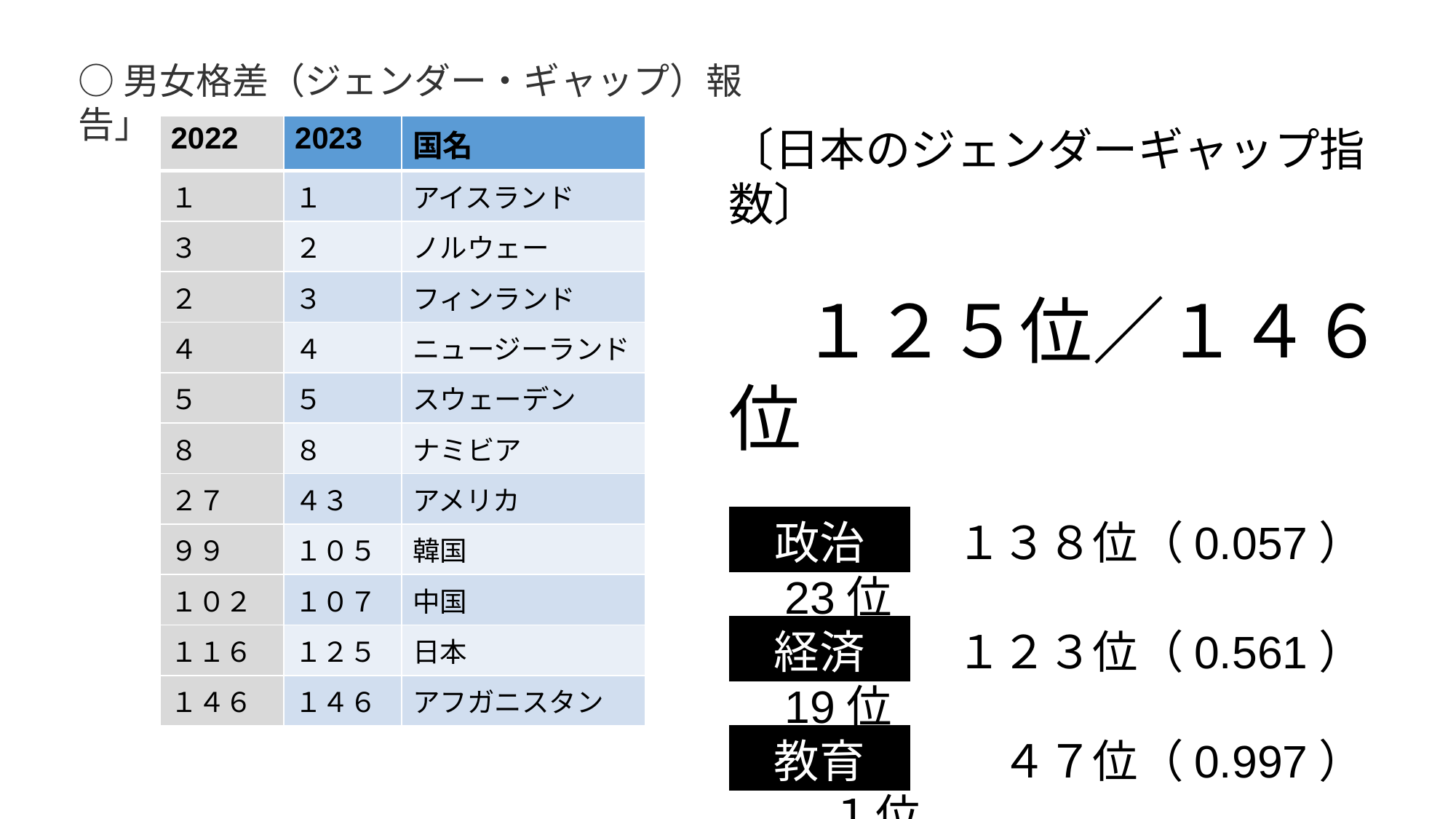

○男女格差（ジェンダー・ギャップ）報告」
| 2022 | 2023 | 国名 |
| --- | --- | --- |
| １ | １ | アイスランド |
| ３ | ２ | ノルウェー |
| ２ | ３ | フィンランド |
| ４ | ４ | ニュージーランド |
| ５ | ５ | スウェーデン |
| ８ | ８ | ナミビア |
| ２７ | ４３ | アメリカ |
| ９９ | １０５ | 韓国 |
| １０２ | １０７ | 中国 |
| １１６ | １２５ | 日本 |
| １４６ | １４６ | アフガニスタン |
〔日本のジェンダーギャップ指数〕

　１２５位／１４６位

　政治　　１３８位（0.057）　　23位
　経済　　１２３位（0.561）　　19位
　教育　　　４７位（0.997）　　 　１位
　健康　　　５９位（0.973）      １位
　　　　　　　　＊指数が１に近づくほど男女平等